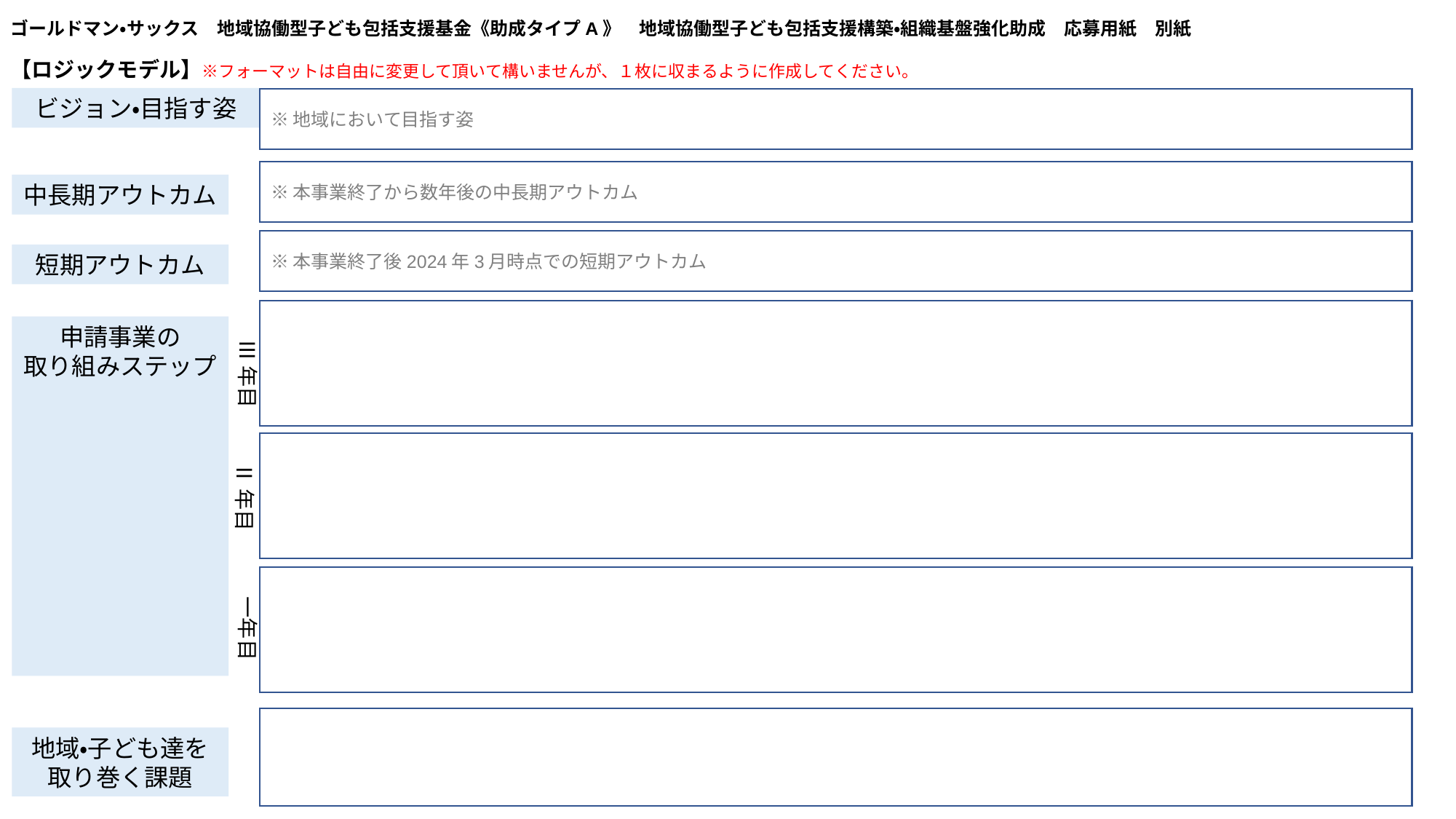

ゴールドマン・サックス　地域協働型子ども包括支援基金《助成タイプA》　地域協働型子ども包括支援構築・組織基盤強化助成　応募用紙　別紙
【ロジックモデル】※フォーマットは自由に変更して頂いて構いませんが、１枚に収まるように作成してください。
ビジョン・目指す姿
※地域において目指す姿
※本事業終了から数年後の中長期アウトカム
中長期アウトカム
※本事業終了後2024年3月時点での短期アウトカム
短期アウトカム

申請事業の
取り組みステップ

Ⅲ年目

Ⅱ年目

一年目

地域・子ども達を取り巻く課題